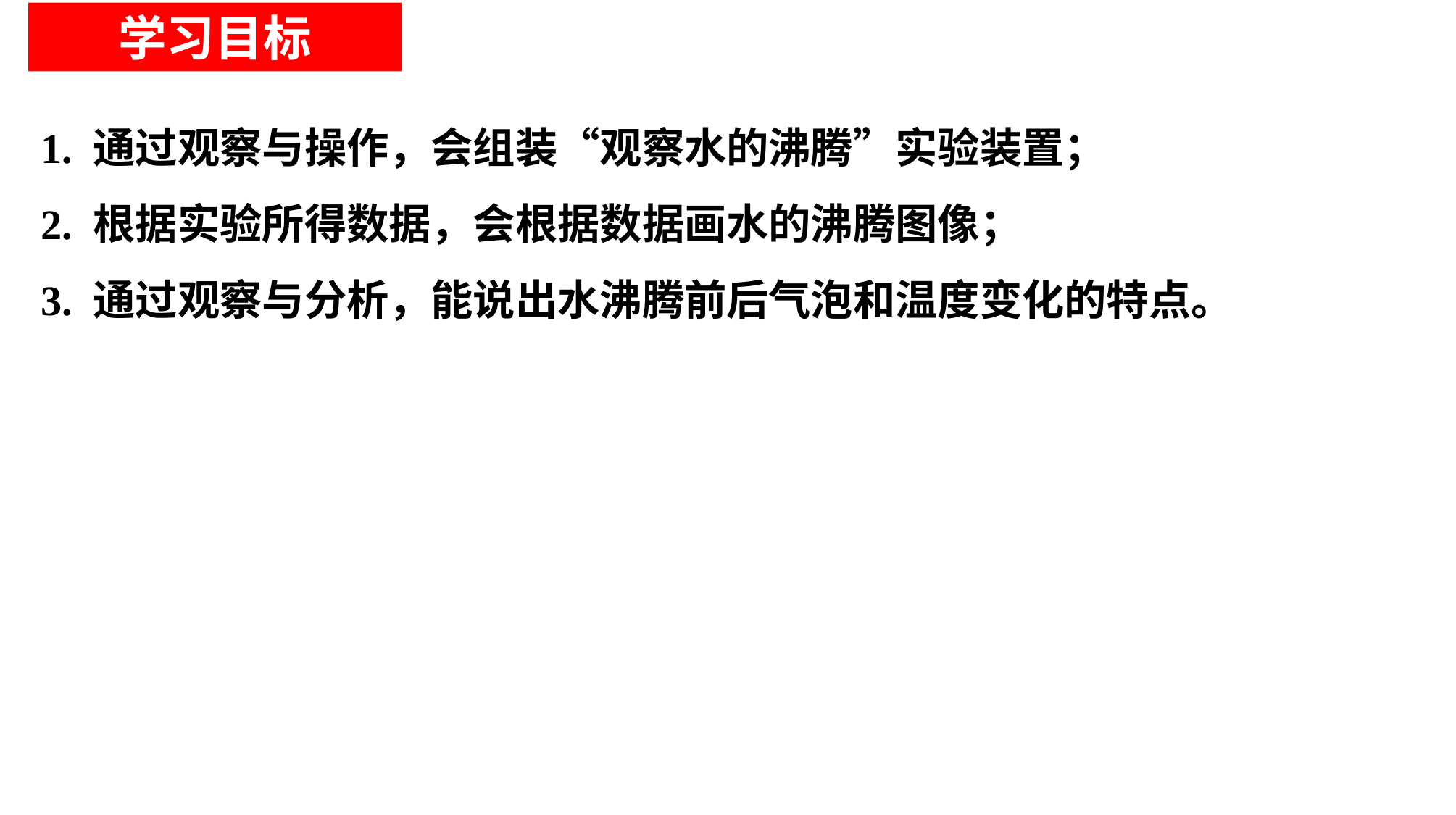

学习目标
1. 通过观察与操作，会组装“观察水的沸腾”实验装置；
2. 根据实验所得数据，会根据数据画水的沸腾图像；
3. 通过观察与分析，能说出水沸腾前后气泡和温度变化的特点。